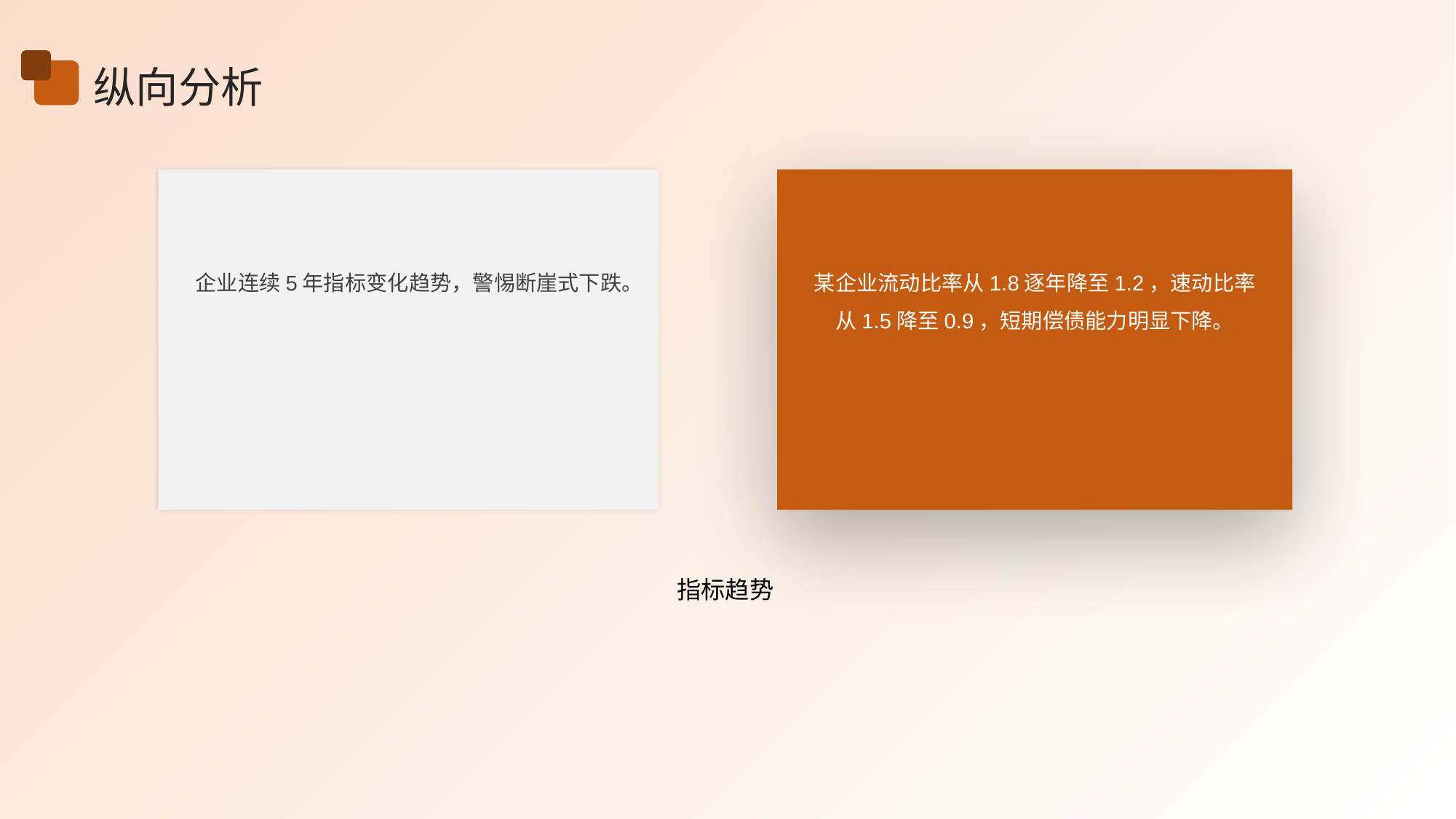

纵向分析
企业连续5年指标变化趋势，警惕断崖式下跌。
某企业流动比率从1.8逐年降至1.2，速动比率从1.5降至0.9，短期偿债能力明显下降。
指标趋势